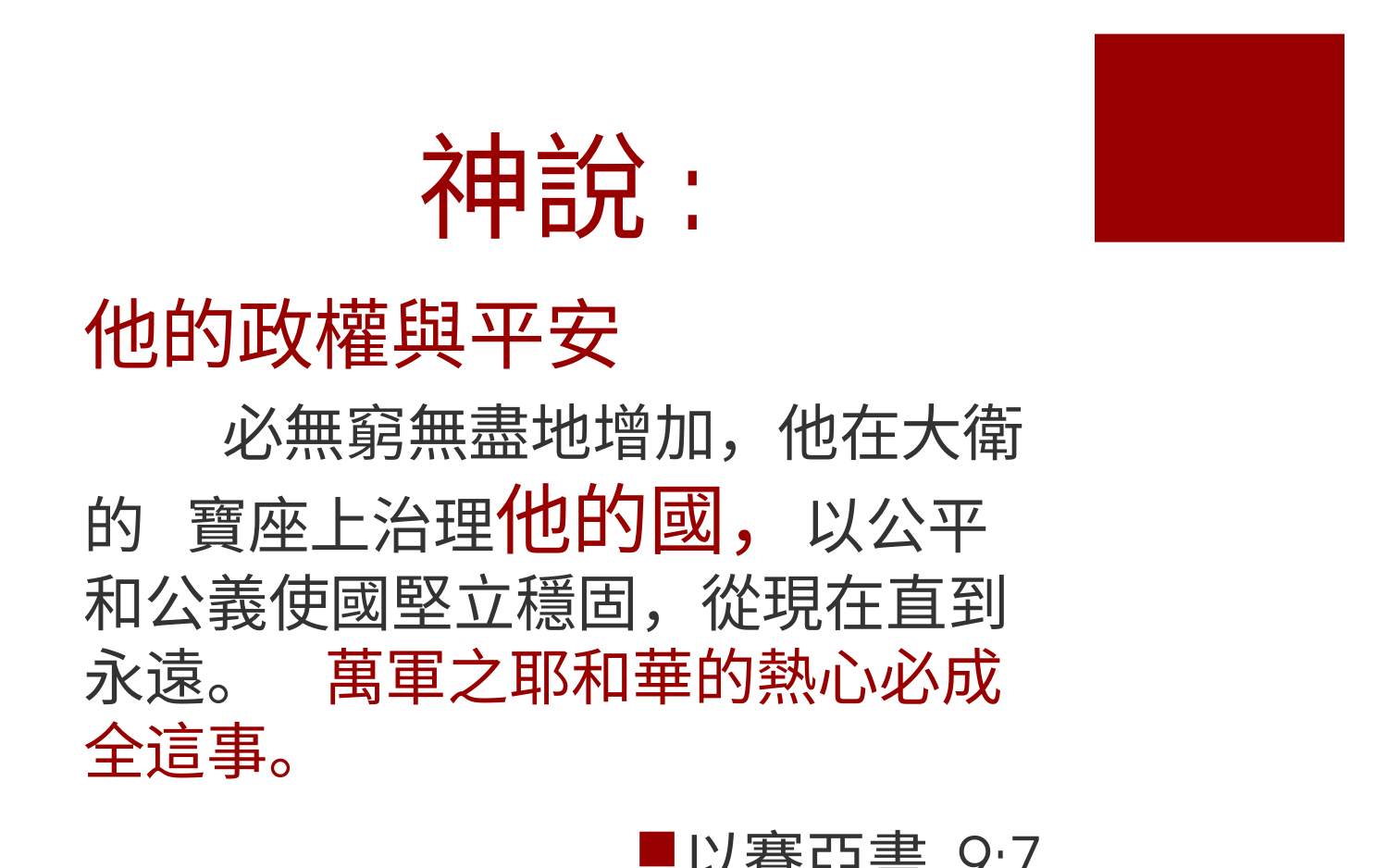

# 神說:
他的政權與平安                                 必無窮無盡地增加，他在大衛的   寶座上治理他的國，以公平和公義使國堅立穩固，從現在直到永遠。    萬軍之耶和華的熱心必成全這事。
以賽亞書 9:7